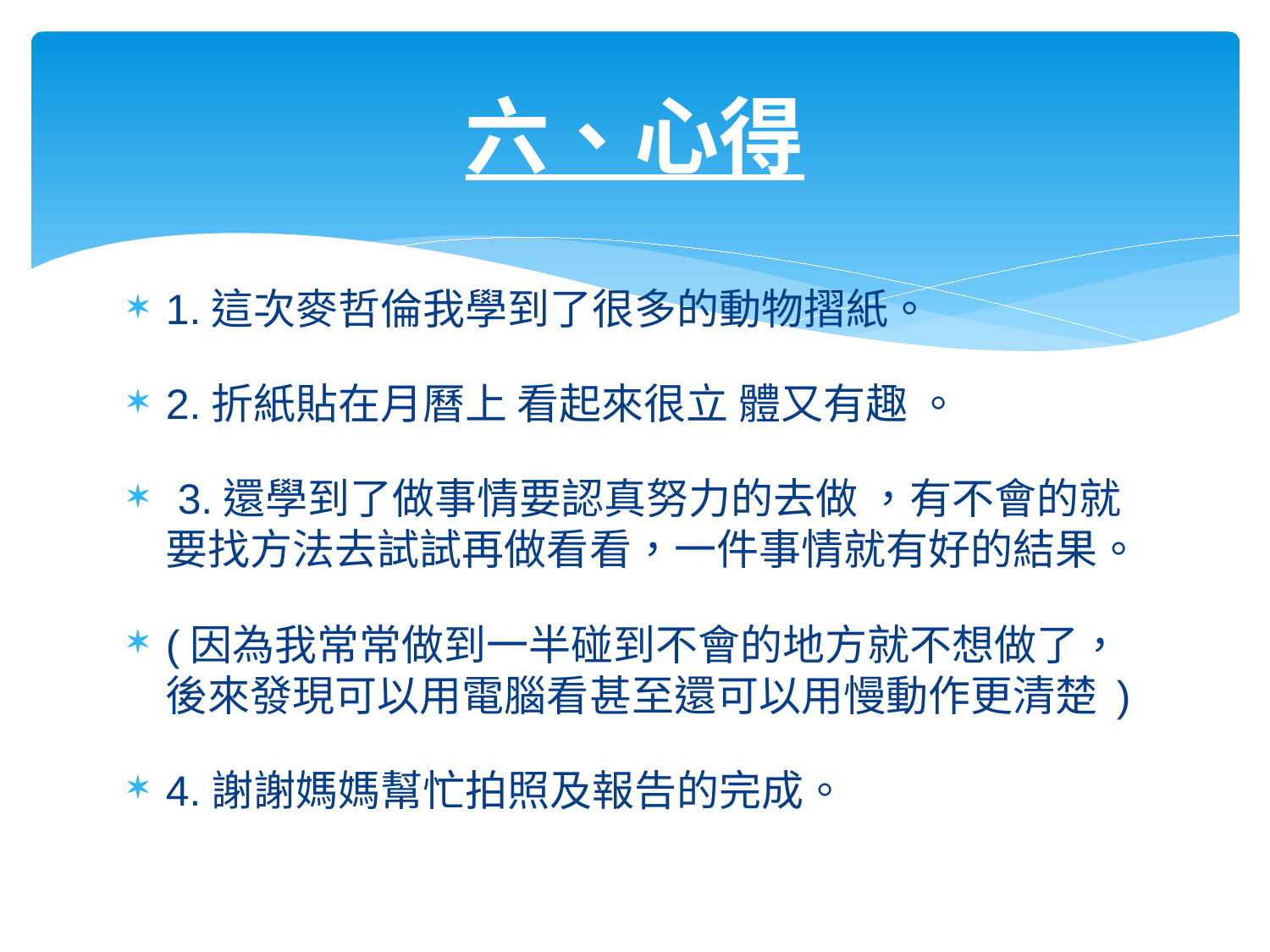

# 六、心得
1.這次麥哲倫我學到了很多的動物摺紙。
2.折紙貼在月曆上 看起來很立 體又有趣 。
 3.還學到了做事情要認真努力的去做 ，有不會的就要找方法去試試再做看看，一件事情就有好的結果。
(因為我常常做到一半碰到不會的地方就不想做了，後來發現可以用電腦看甚至還可以用慢動作更清楚 )
4.謝謝媽媽幫忙拍照及報告的完成。